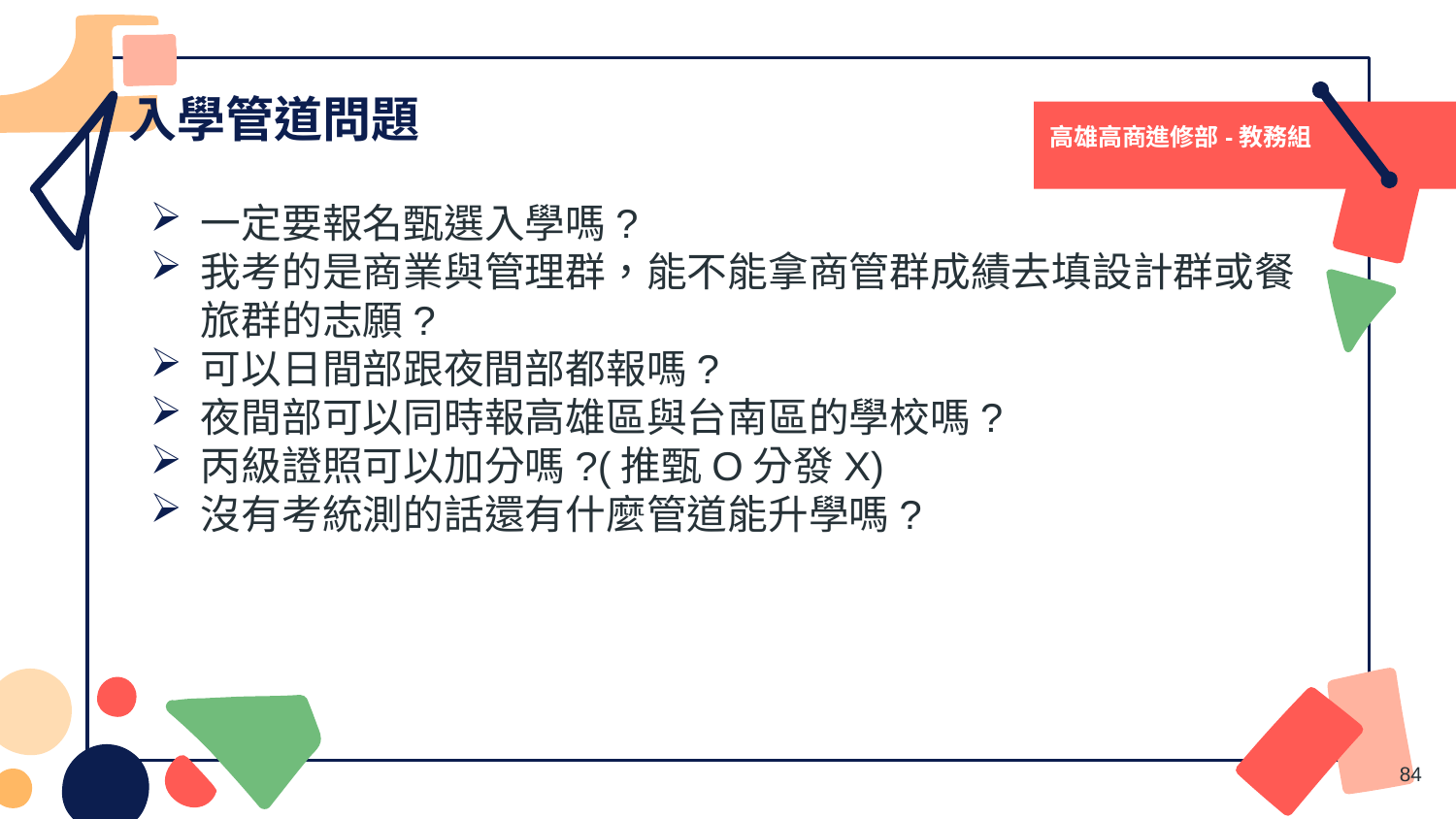

# 入學管道問題

高雄高商進修部-教務組

一定要報名甄選入學嗎?
我考的是商業與管理群，能不能拿商管群成績去填設計群或餐旅群的志願?
可以日間部跟夜間部都報嗎?
夜間部可以同時報高雄區與台南區的學校嗎?
丙級證照可以加分嗎?(推甄O分發X)
沒有考統測的話還有什麼管道能升學嗎?
84